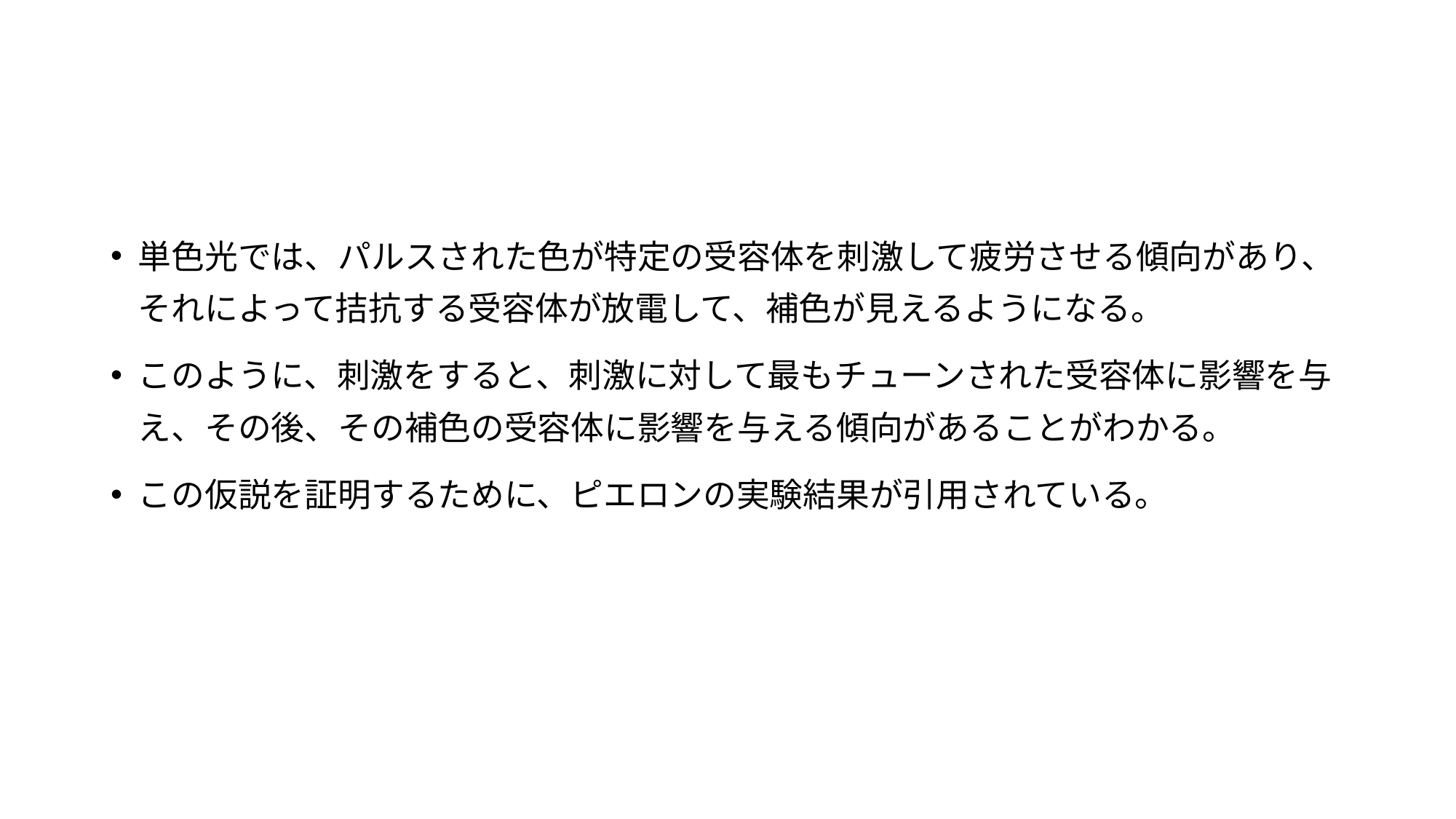

単色光では、パルスされた色が特定の受容体を刺激して疲労させる傾向があり、それによって拮抗する受容体が放電して、補色が見えるようになる。
このように、刺激をすると、刺激に対して最もチューンされた受容体に影響を与え、その後、その補色の受容体に影響を与える傾向があることがわかる。
この仮説を証明するために、ピエロンの実験結果が引用されている。